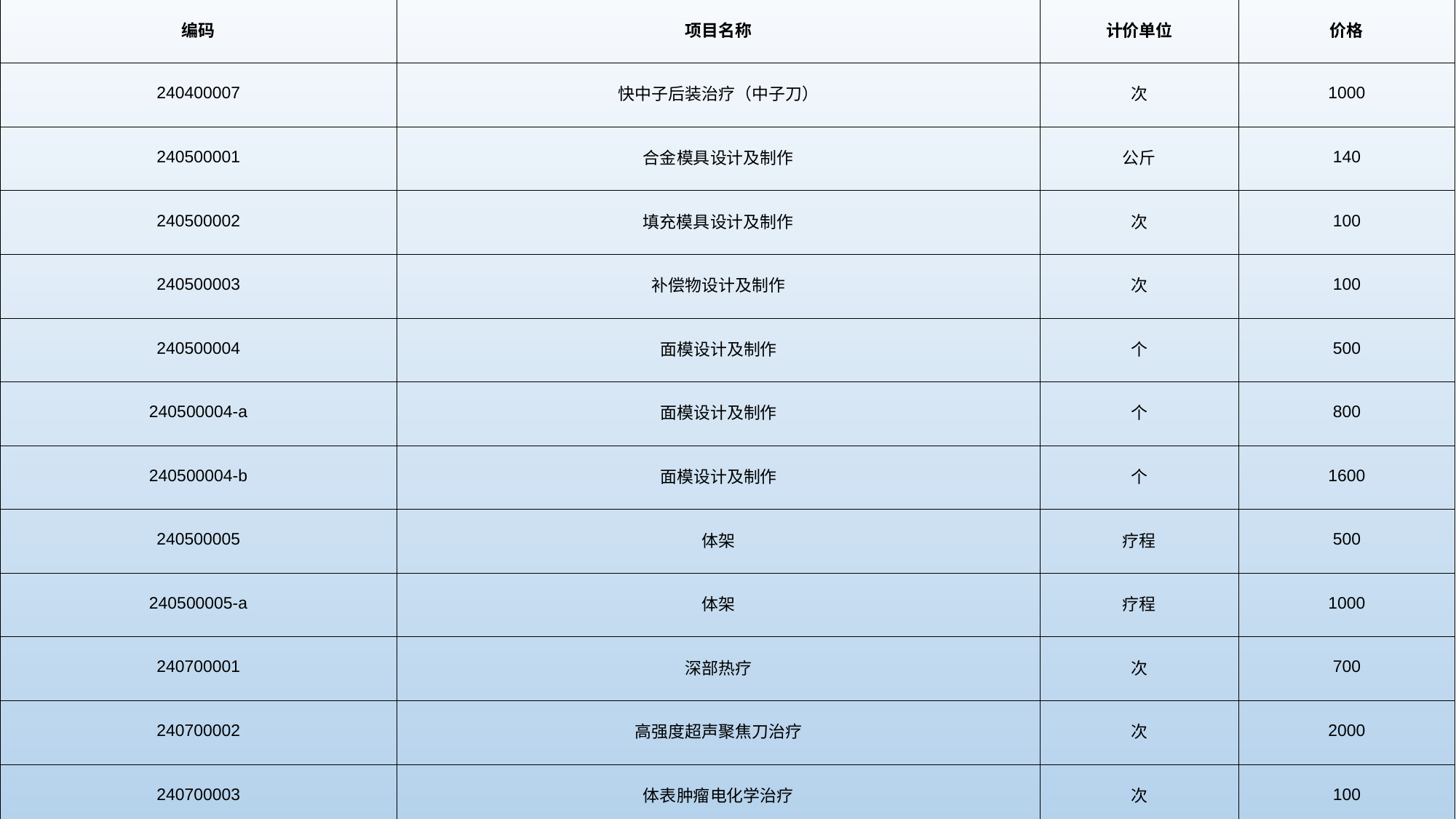

| 编码 | 项目名称 | 计价单位 | 价格 |
| --- | --- | --- | --- |
| 240400007 | 快中子后装治疗（中子刀） | 次 | 1000 |
| 240500001 | 合金模具设计及制作 | 公斤 | 140 |
| 240500002 | 填充模具设计及制作 | 次 | 100 |
| 240500003 | 补偿物设计及制作 | 次 | 100 |
| 240500004 | 面模设计及制作 | 个 | 500 |
| 240500004-a | 面模设计及制作 | 个 | 800 |
| 240500004-b | 面模设计及制作 | 个 | 1600 |
| 240500005 | 体架 | 疗程 | 500 |
| 240500005-a | 体架 | 疗程 | 1000 |
| 240700001 | 深部热疗 | 次 | 700 |
| 240700002 | 高强度超声聚焦刀治疗 | 次 | 2000 |
| 240700003 | 体表肿瘤电化学治疗 | 次 | 100 |